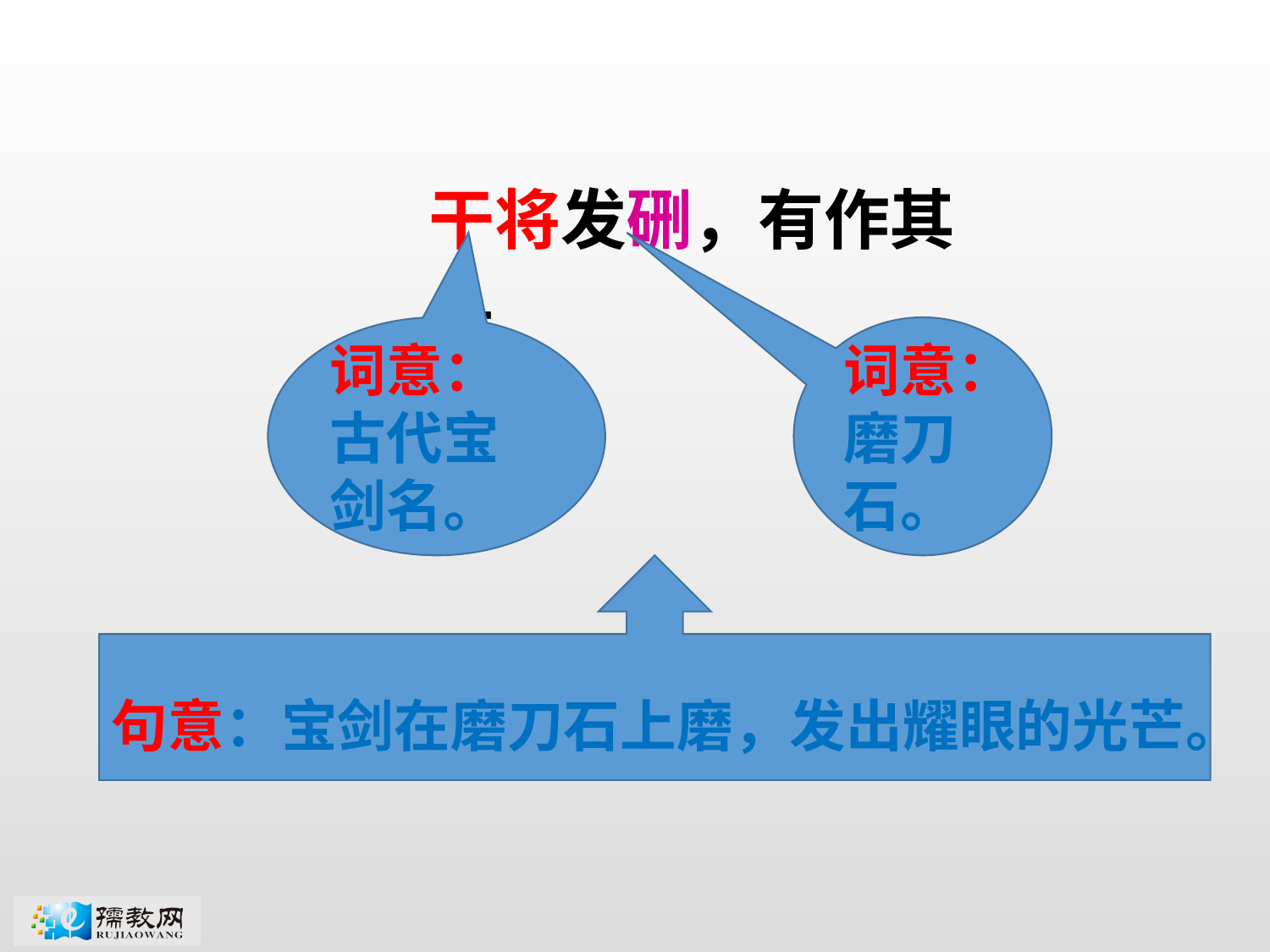

干将发硎，有作其芒。
词意：古代宝剑名。
词意：磨刀石。
句意：宝剑在磨刀石上磨，发出耀眼的光芒。